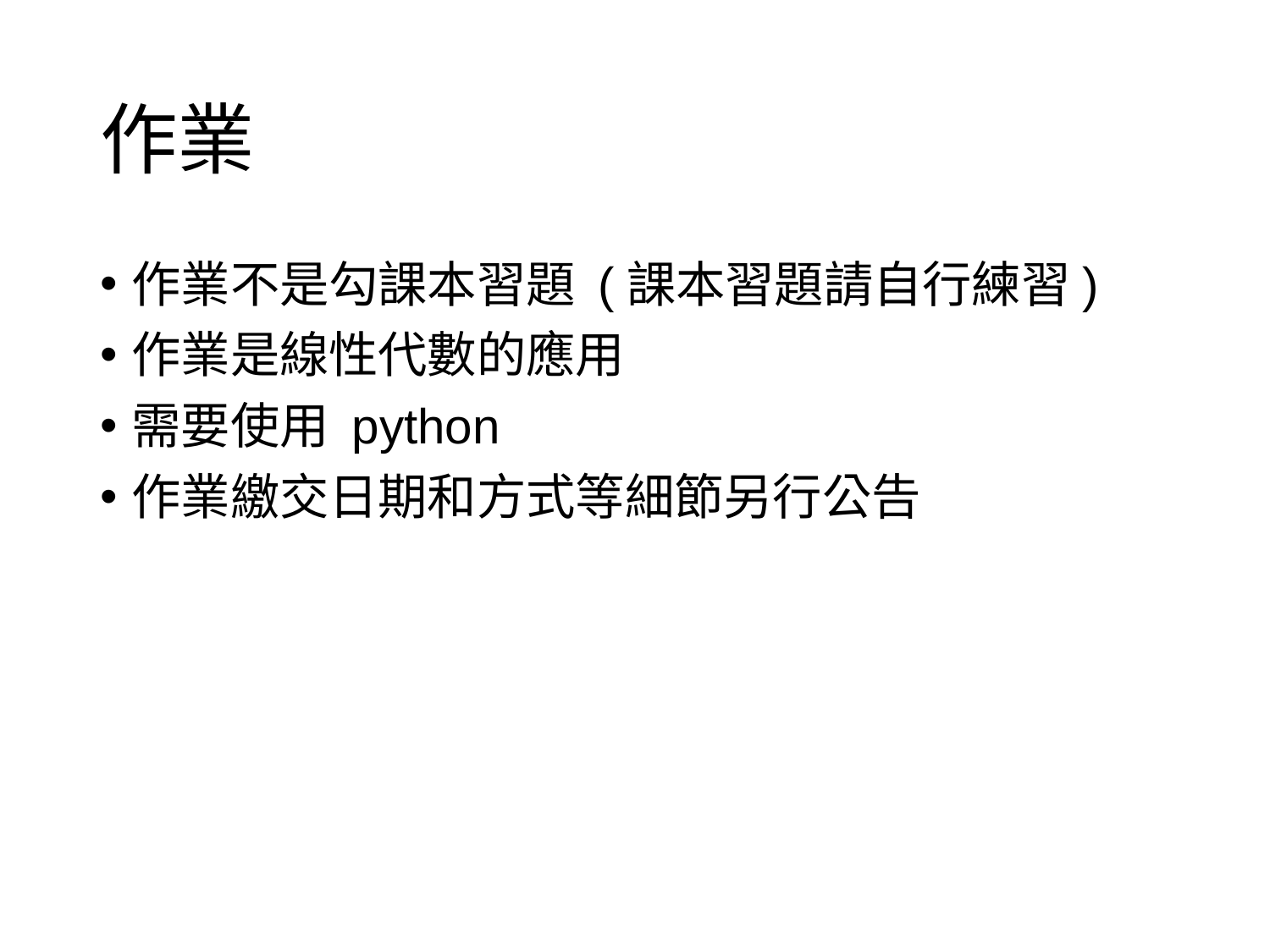

# 作業
作業不是勾課本習題 (課本習題請自行練習)
作業是線性代數的應用
需要使用 python
作業繳交日期和方式等細節另行公告